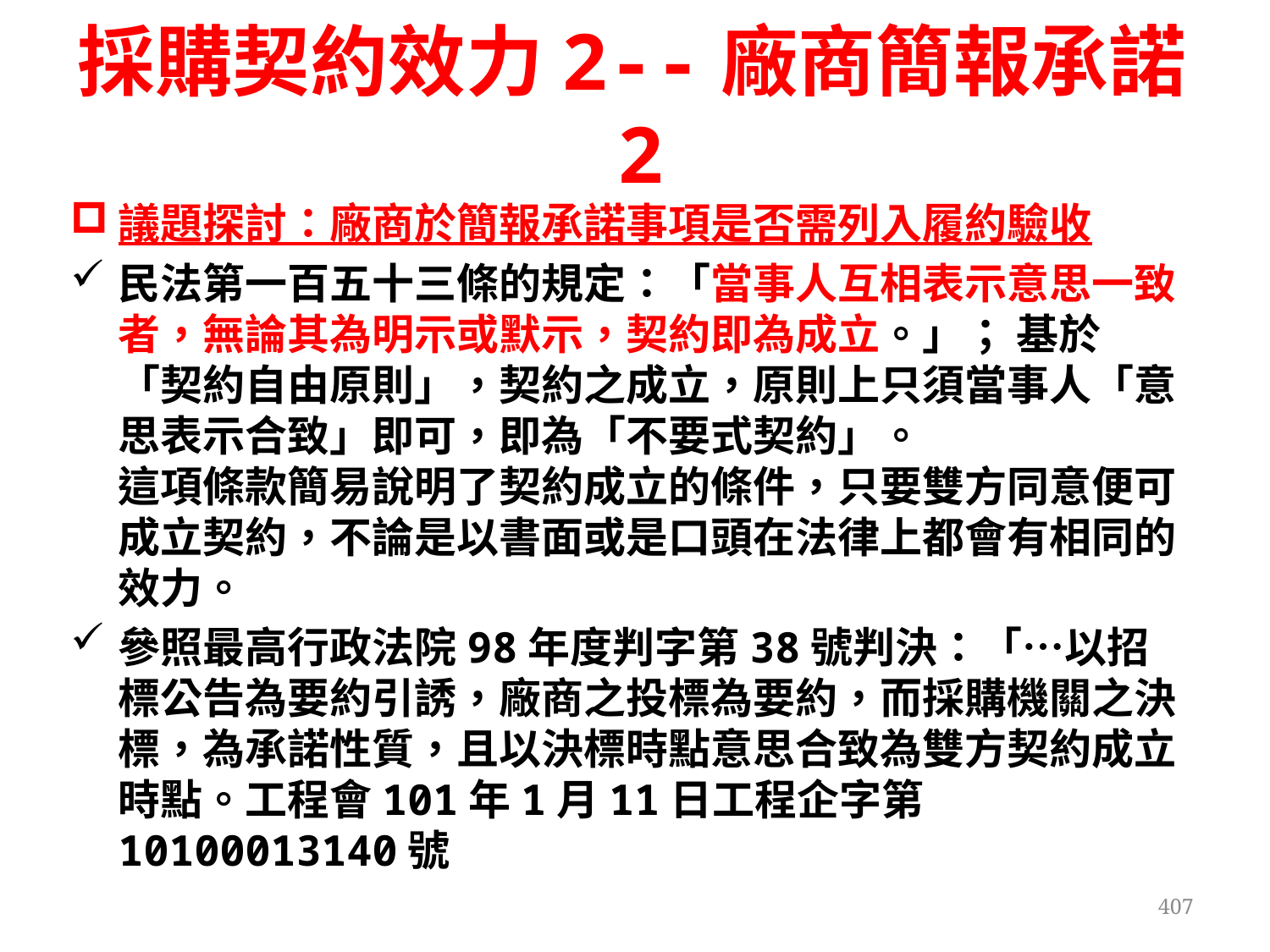

# 採購契約效力2--廠商簡報承諾2
議題探討：廠商於簡報承諾事項是否需列入履約驗收
民法第一百五十三條的規定：「當事人互相表示意思一致者，無論其為明示或默示，契約即為成立。」； 基於「契約自由原則」，契約之成立，原則上只須當事人「意思表示合致」即可，即為「不要式契約」。
這項條款簡易說明了契約成立的條件，只要雙方同意便可成立契約，不論是以書面或是口頭在法律上都會有相同的效力。
參照最高行政法院98年度判字第38號判決：「…以招標公告為要約引誘，廠商之投標為要約，而採購機關之決標，為承諾性質，且以決標時點意思合致為雙方契約成立時點。工程會101年1月11日工程企字第10100013140號
407